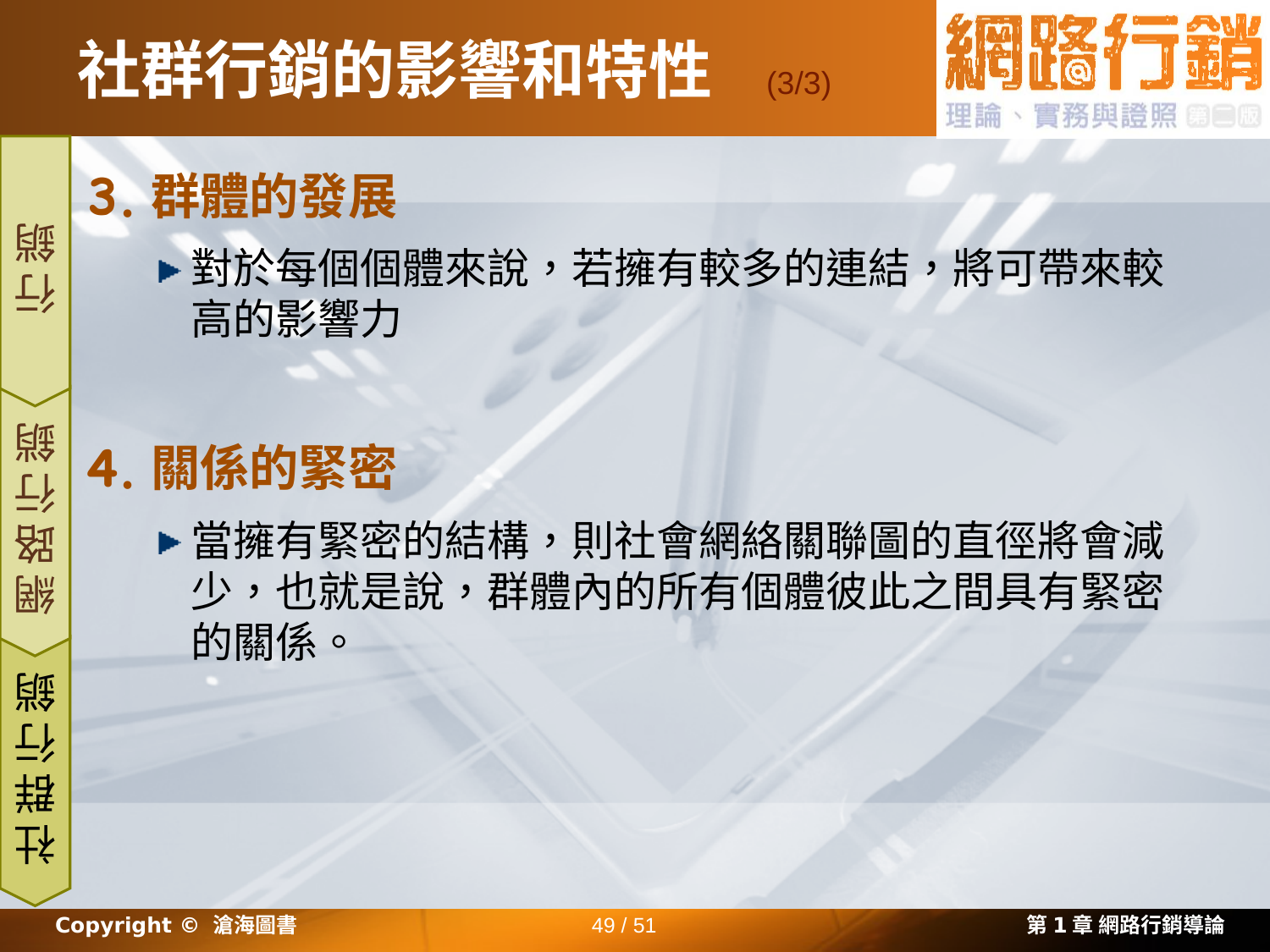

# 社群行銷的影響和特性
(3/3)
3.群體的發展
對於每個個體來說，若擁有較多的連結，將可帶來較高的影響力

4.關係的緊密
當擁有緊密的結構，則社會網絡關聯圖的直徑將會減少，也就是說，群體內的所有個體彼此之間具有緊密的關係。
行銷
網路行銷
社群行銷
Copyright © 滄海圖書
49 / 51
第1章 網路行銷導論